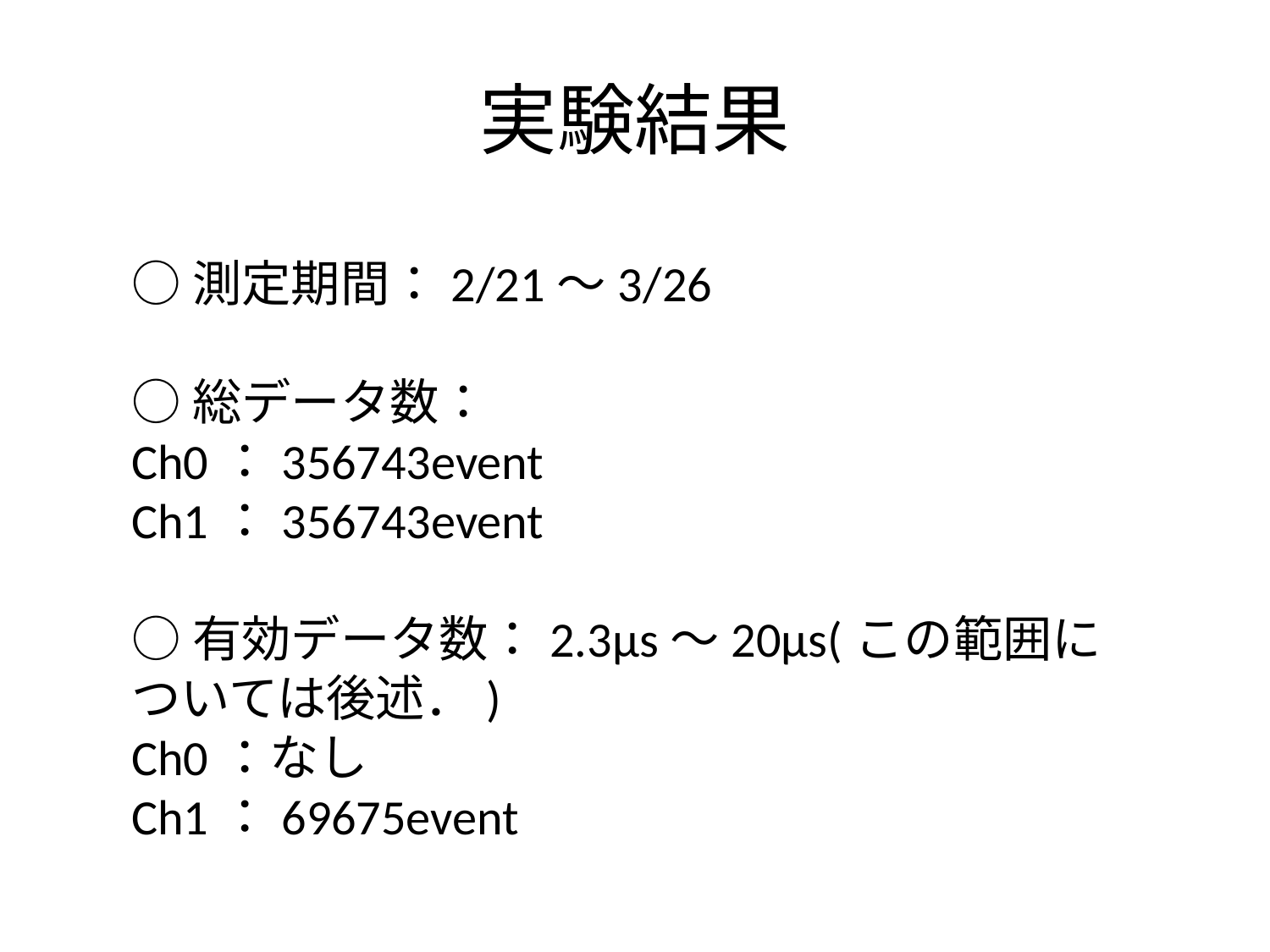

# 実験結果
○測定期間：2/21～3/26

○総データ数：
Ch0：356743event
Ch1：356743event

○有効データ数：2.3μs～20μs(この範囲については後述．)
Ch0：なし
Ch1：69675event